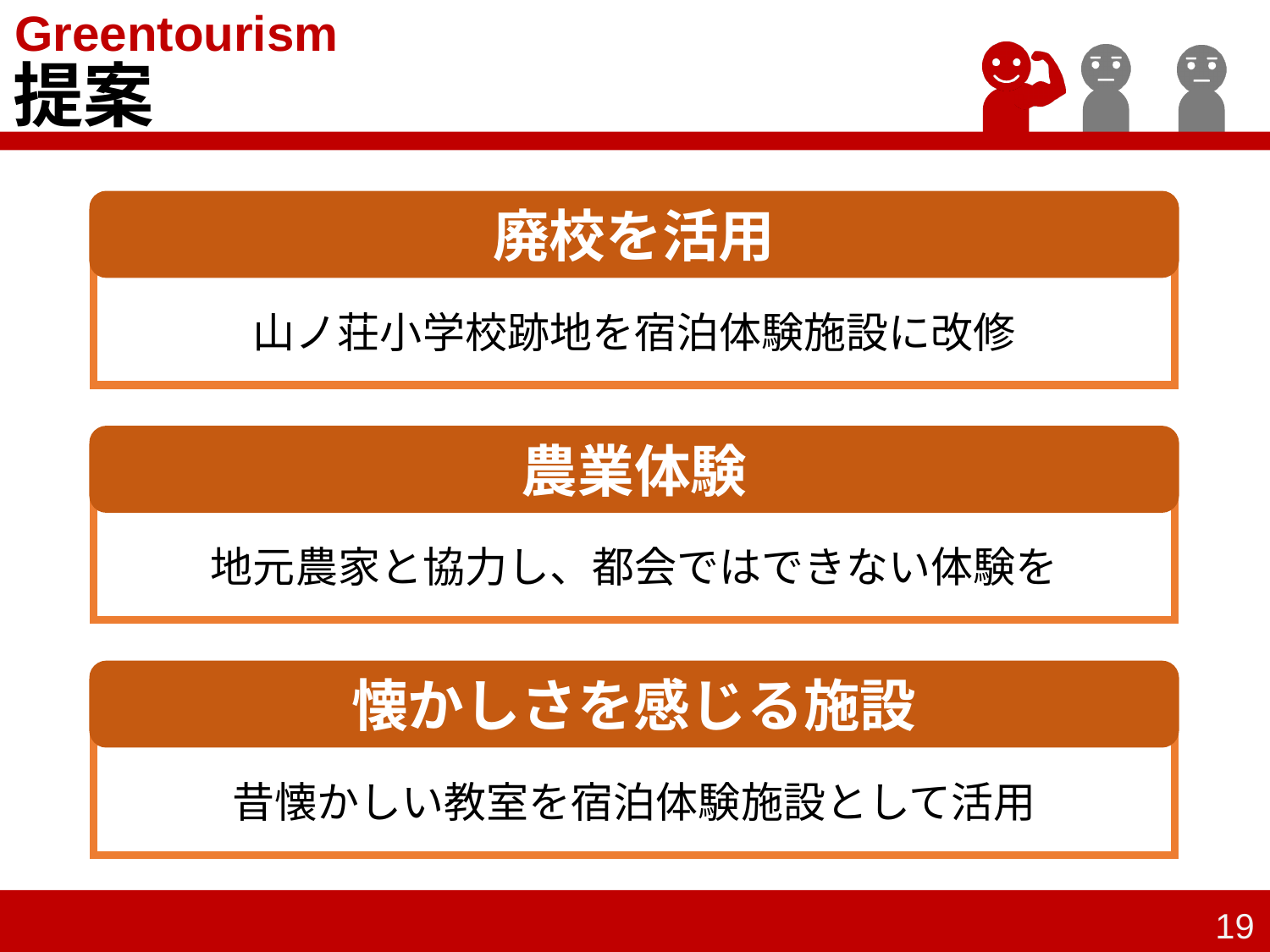

Greentourism
# 提案
廃校を活用

山ノ荘小学校跡地を宿泊体験施設に改修
農業体験

地元農家と協力し、都会ではできない体験を
懐かしさを感じる施設

昔懐かしい教室を宿泊体験施設として活用
19